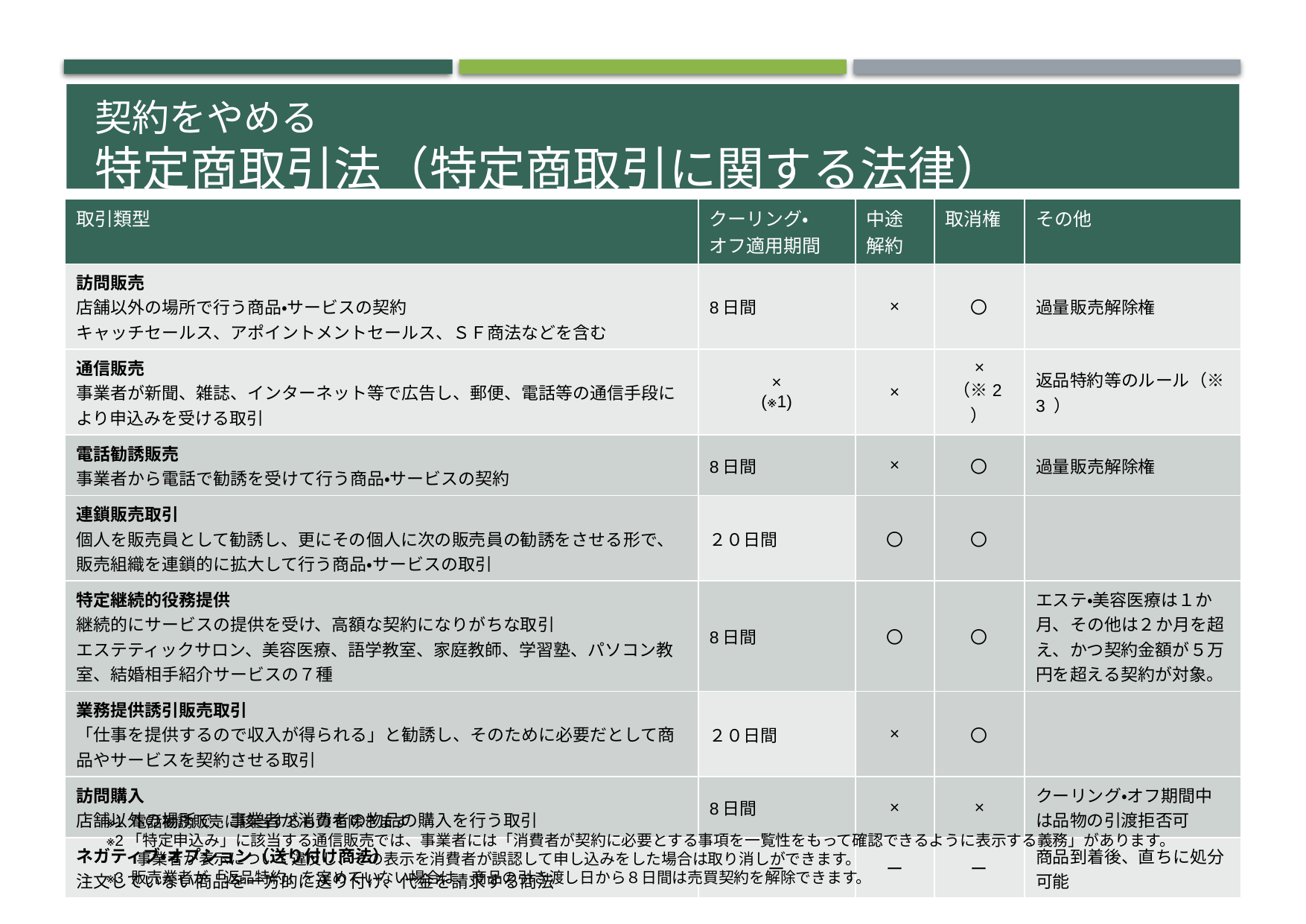

契約をやめる
特定商取引法（特定商取引に関する法律）
| 取引類型 | クーリング・ オフ適用期間 | 中途 解約 | 取消権 | その他 |
| --- | --- | --- | --- | --- |
| 訪問販売 店舗以外の場所で行う商品・サービスの契約 キャッチセールス、アポイントメントセールス、ＳＦ商法などを含む | 8日間 | × | 〇 | 過量販売解除権 |
| 通信販売 事業者が新聞、雑誌、インターネット等で広告し、郵便、電話等の通信手段により申込みを受ける取引 | × (※1) | × | × （※2） | 返品特約等のルール（※3 ） |
| 電話勧誘販売 事業者から電話で勧誘を受けて行う商品・サービスの契約 | 8日間 | × | 〇 | 過量販売解除権 |
| 連鎖販売取引 個人を販売員として勧誘し、更にその個人に次の販売員の勧誘をさせる形で、販売組織を連鎖的に拡大して行う商品・サービスの取引 | ２０日間 | 〇 | 〇 |  |
| 特定継続的役務提供 継続的にサービスの提供を受け、高額な契約になりがちな取引 エステティックサロン、美容医療、語学教室、家庭教師、学習塾、パソコン教室、結婚相手紹介サービスの７種 | 8日間 | 〇 | 〇 | エステ・美容医療は１か月、その他は２か月を超え、かつ契約金額が５万円を超える契約が対象。 |
| 業務提供誘引販売取引 「仕事を提供するので収入が得られる」と勧誘し、そのために必要だとして商品やサービスを契約させる取引 | ２０日間 | × | 〇 |  |
| 訪問購入 店舗以外の場所で、事業者が消費者の物品の購入を行う取引 | 8日間 | × | × | クーリング・オフ期間中は品物の引渡拒否可 |
| ネガティブ・オプション（送り付け商法） 注文していない商品を一方的に送り付け、代金を請求する商法 | ー | ー | ー | 商品到着後、直ちに処分可能 |
※1 電話勧誘販売に該当するものを除きます
※2「特定申込み」に該当する通信販売では、事業者には「消費者が契約に必要とする事項を一覧性をもって確認できるように表示する義務」があります。
　　事業者が表示について違反し、その表示を消費者が誤認して申し込みをした場合は取り消しができます。
※3 販売業者が「返品特約」を定めていない場合は、商品の引き渡し日から８日間は売買契約を解除できます。